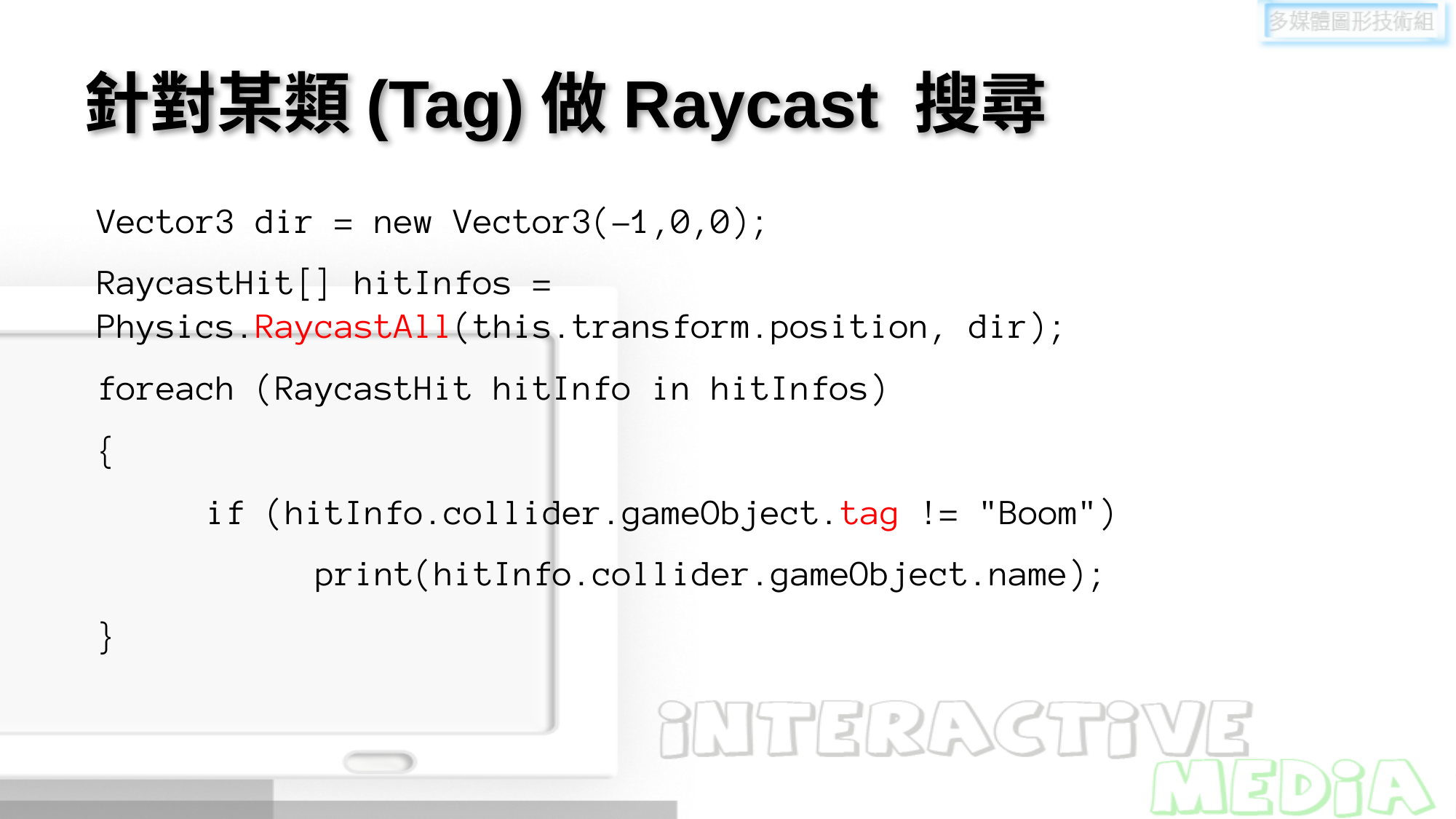

# 針對某類(Tag)做Raycast 搜尋
Vector3 dir = new Vector3(-1,0,0);
RaycastHit[] hitInfos = Physics.RaycastAll(this.transform.position, dir);
foreach (RaycastHit hitInfo in hitInfos)
{
	if (hitInfo.collider.gameObject.tag != "Boom")
		print(hitInfo.collider.gameObject.name);
}